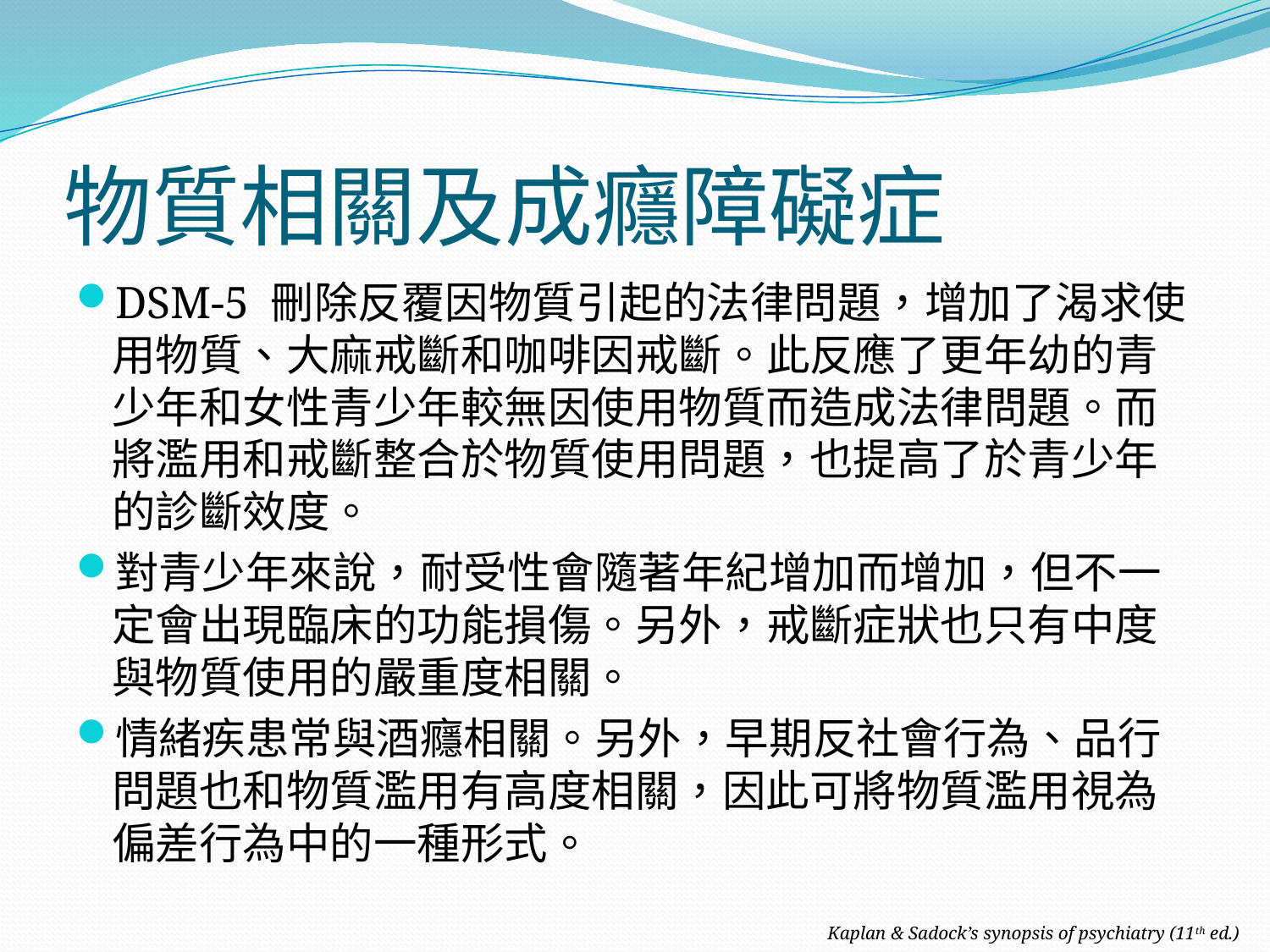

# 物質相關及成癮障礙症
DSM-5 刪除反覆因物質引起的法律問題，增加了渴求使用物質、大麻戒斷和咖啡因戒斷。此反應了更年幼的青少年和女性青少年較無因使用物質而造成法律問題。而將濫用和戒斷整合於物質使用問題，也提高了於青少年的診斷效度。
對青少年來說，耐受性會隨著年紀增加而增加，但不一定會出現臨床的功能損傷。另外，戒斷症狀也只有中度與物質使用的嚴重度相關。
情緒疾患常與酒癮相關。另外，早期反社會行為、品行問題也和物質濫用有高度相關，因此可將物質濫用視為偏差行為中的一種形式。
Kaplan & Sadock’s synopsis of psychiatry (11th ed.)